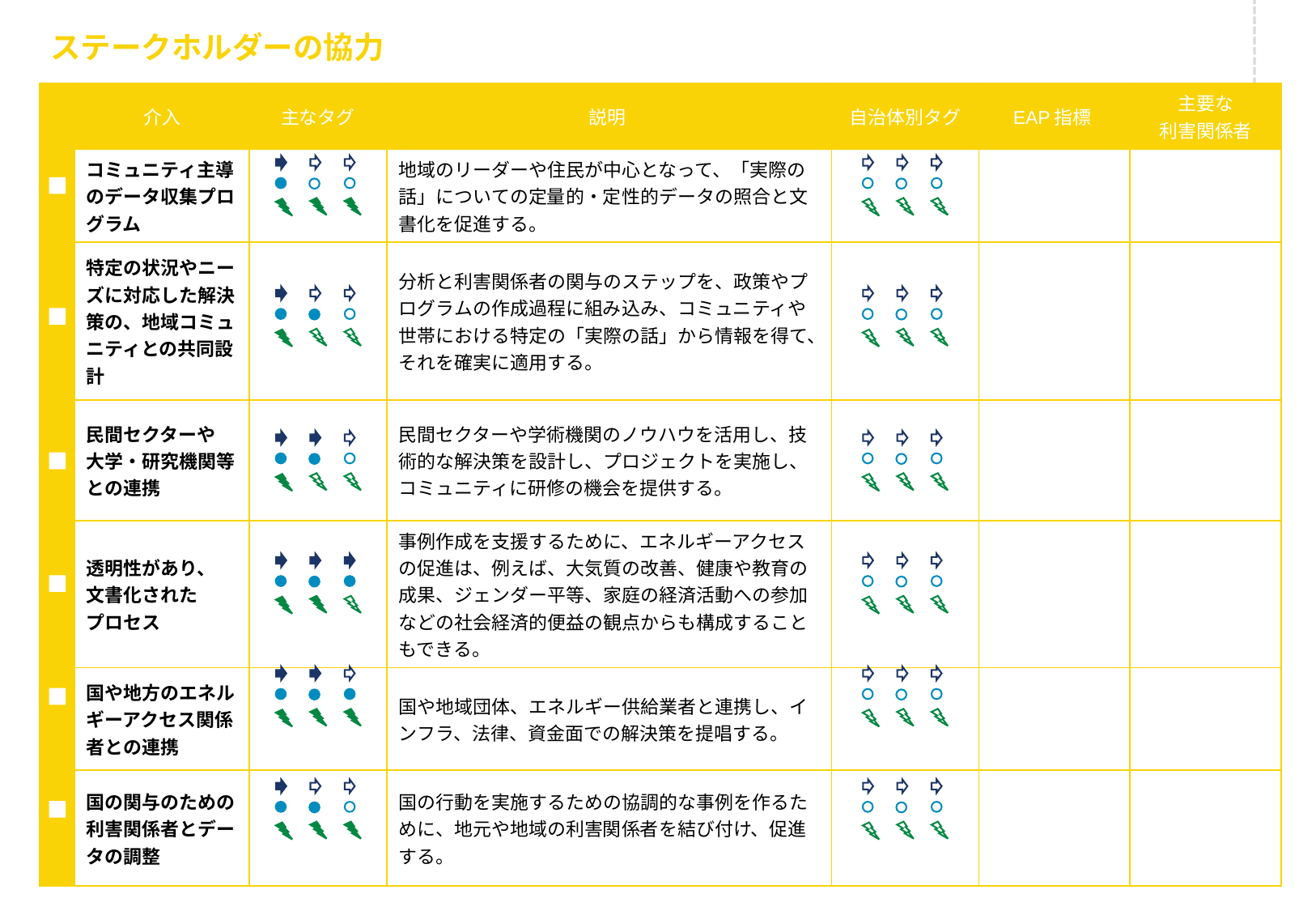

ステークホルダーの協力
|  | 介入 | 主なタグ | 説明 | 自治体別タグ | EAP指標 | 主要な 利害関係者 |
| --- | --- | --- | --- | --- | --- | --- |
|  | コミュニティ主導のデータ収集プログラム |  | 地域のリーダーや住民が中心となって、「実際の話」についての定量的・定性的データの照合と文書化を促進する。 |  |  |  |
|  | 特定の状況やニーズに対応した解決策の、地域コミュニティとの共同設計 |  | 分析と利害関係者の関与のステップを、政策やプログラムの作成過程に組み込み、コミュニティや世帯における特定の「実際の話」から情報を得て、それを確実に適用する。 |  |  |  |
|  | 民間セクターや 大学・研究機関等との連携 |  | 民間セクターや学術機関のノウハウを活用し、技術的な解決策を設計し、プロジェクトを実施し、コミュニティに研修の機会を提供する。 |  |  |  |
|  | 透明性があり、 文書化された プロセス |  | 事例作成を支援するために、エネルギーアクセスの促進は、例えば、大気質の改善、健康や教育の成果、ジェンダー平等、家庭の経済活動への参加などの社会経済的便益の観点からも構成することもできる。 |  |  |  |
|  | 国や地方のエネルギーアクセス関係者との連携 |  | 国や地域団体、エネルギー供給業者と連携し、インフラ、法律、資金面での解決策を提唱する。 |  |  |  |
|  | 国の関与のための利害関係者とデータの調整 |  | 国の行動を実施するための協調的な事例を作るために、地元や地域の利害関係者を結び付け、促進する。 |  |  |  |